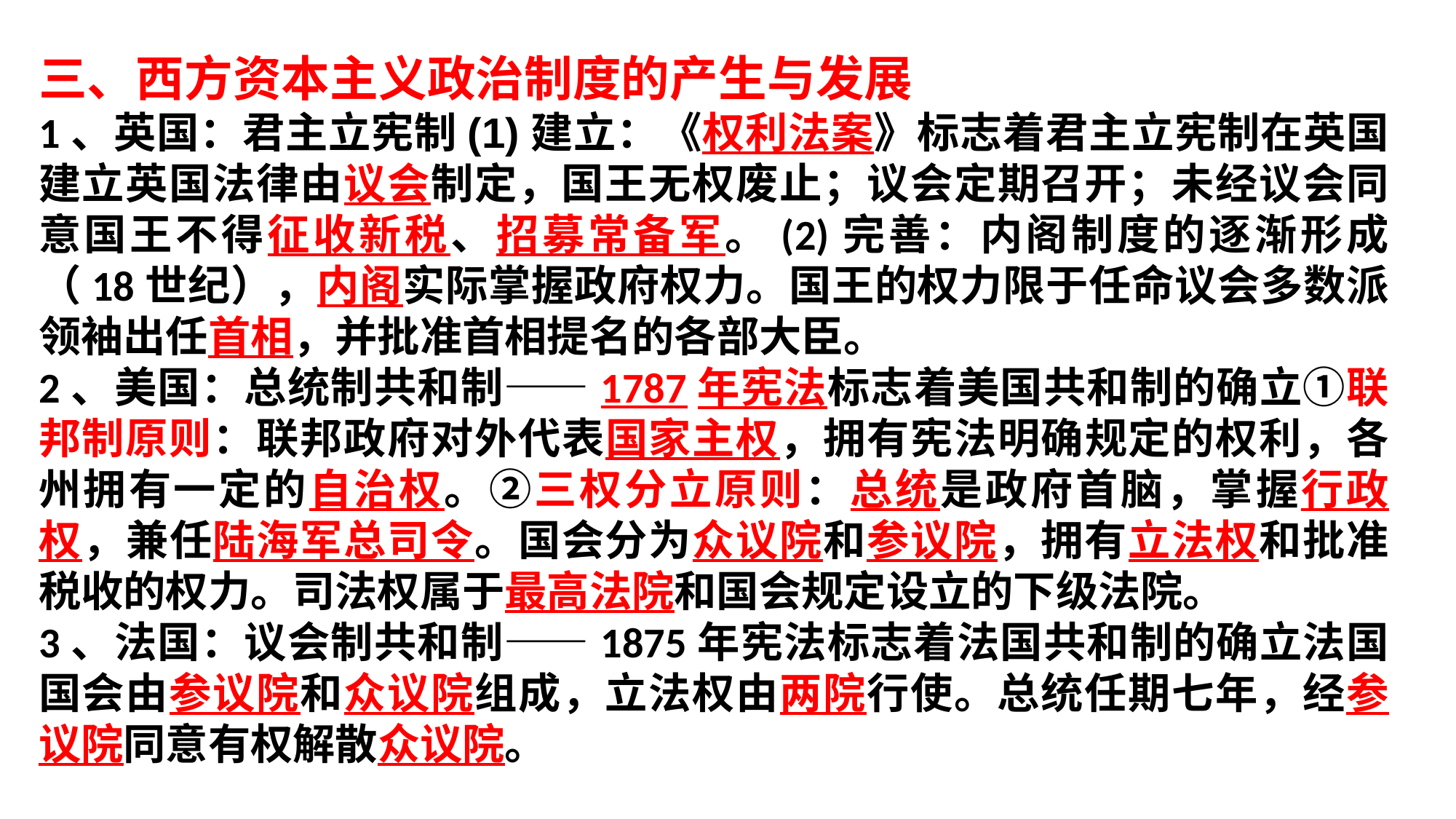

三、西方资本主义政治制度的产生与发展
1、英国：君主立宪制(1)建立：《权利法案》标志着君主立宪制在英国建立英国法律由议会制定，国王无权废止；议会定期召开；未经议会同意国王不得征收新税、招募常备军。(2)完善：内阁制度的逐渐形成（18世纪），内阁实际掌握政府权力。国王的权力限于任命议会多数派领袖出任首相，并批准首相提名的各部大臣。
2、美国：总统制共和制——1787年宪法标志着美国共和制的确立①联邦制原则：联邦政府对外代表国家主权，拥有宪法明确规定的权利，各州拥有一定的自治权。②三权分立原则：总统是政府首脑，掌握行政权，兼任陆海军总司令。国会分为众议院和参议院，拥有立法权和批准税收的权力。司法权属于最高法院和国会规定设立的下级法院。
3、法国：议会制共和制——1875年宪法标志着法国共和制的确立法国国会由参议院和众议院组成，立法权由两院行使。总统任期七年，经参议院同意有权解散众议院。